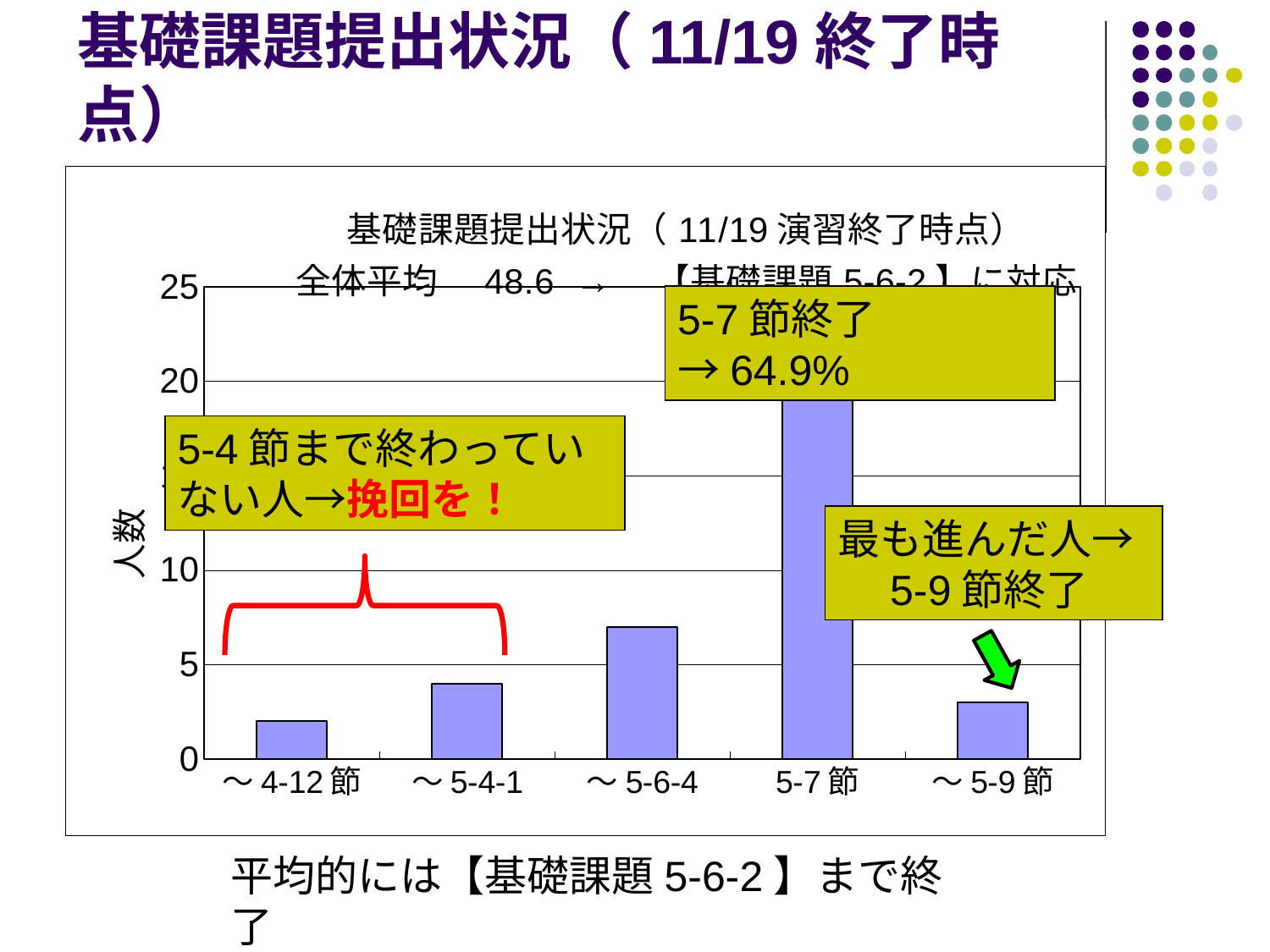

# 基礎課題提出状況（11/19終了時点）

### Chart: 基礎課題提出状況（11/19演習終了時点）
全体平均　48.6  →　【基礎課題5-6-2】に対応

| Category |  |
|---|---|
| ～4-12節 | 2.0 |
| ～5-4-1 | 4.0 |
| ～5-6-4 | 7.0 |
| 5-7節 | 21.0 |
| ～5-9節 | 3.0 |
5-7節終了→64.9%
5-4節まで終わっていない人→挽回を！

最も進んだ人→　5-9節終了

平均的には【基礎課題5-6-2】まで終了